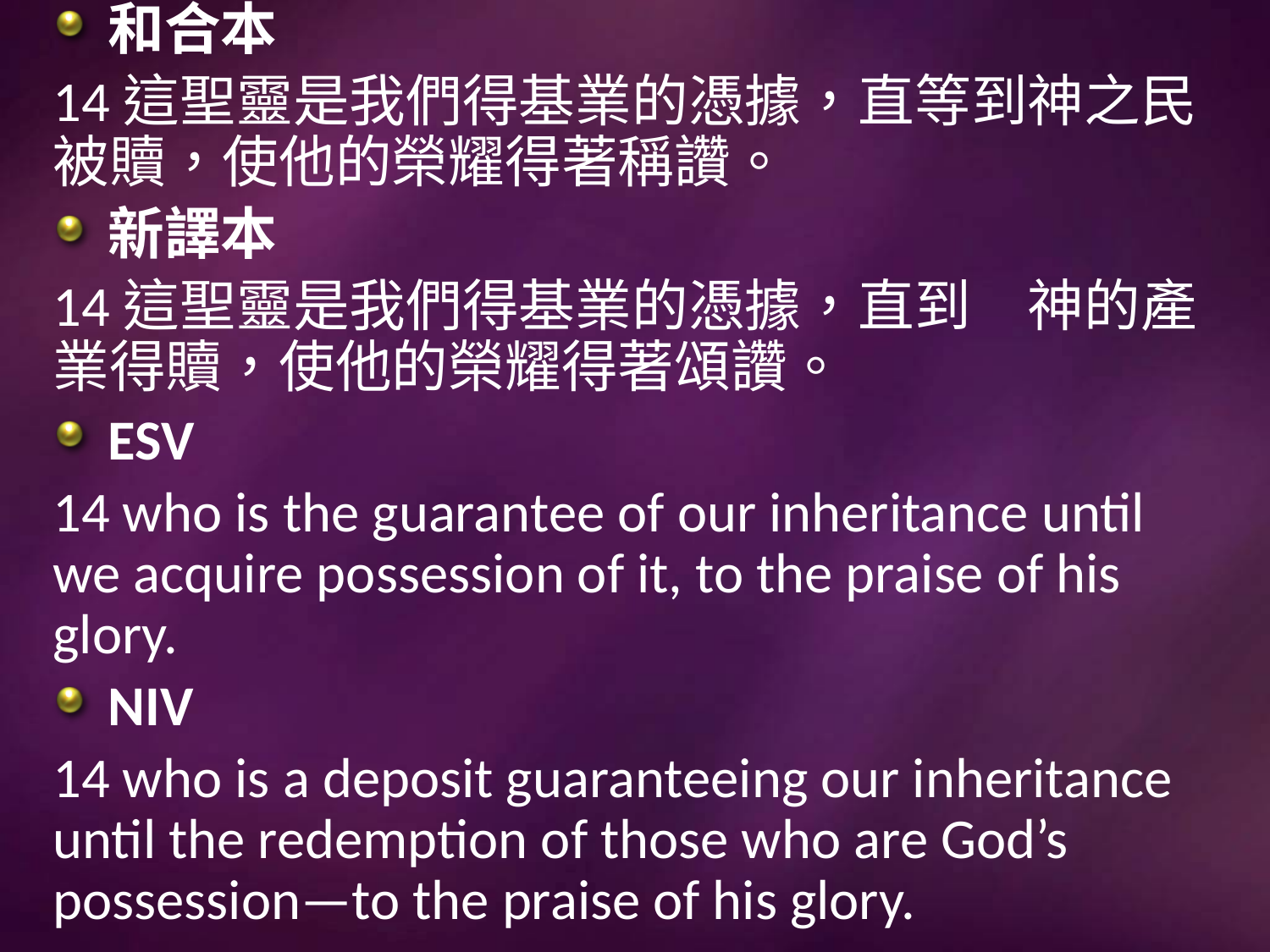

和合本
14這聖靈是我們得基業的憑據，直等到神之民被贖，使他的榮耀得著稱讚。
新譯本
14這聖靈是我們得基業的憑據，直到　神的產業得贖，使他的榮耀得著頌讚。
ESV
14 who is the guarantee of our inheritance until we acquire possession of it, to the praise of his glory.
NIV
14 who is a deposit guaranteeing our inheritance until the redemption of those who are God’s possession—to the praise of his glory.